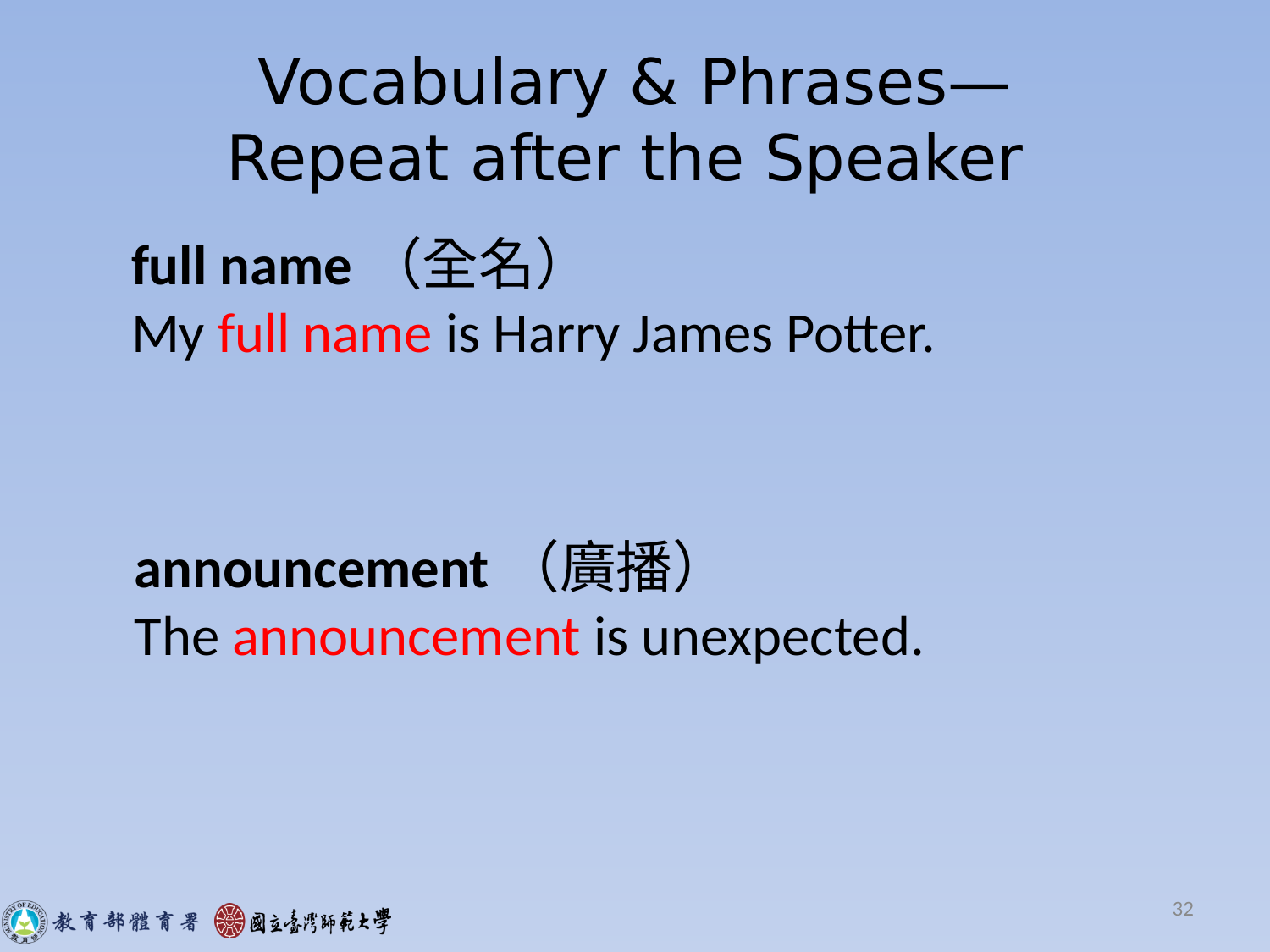

# Vocabulary & Phrases— Repeat after the Speaker
full name（全名）
My full name is Harry James Potter.
announcement（廣播）
The announcement is unexpected.
32